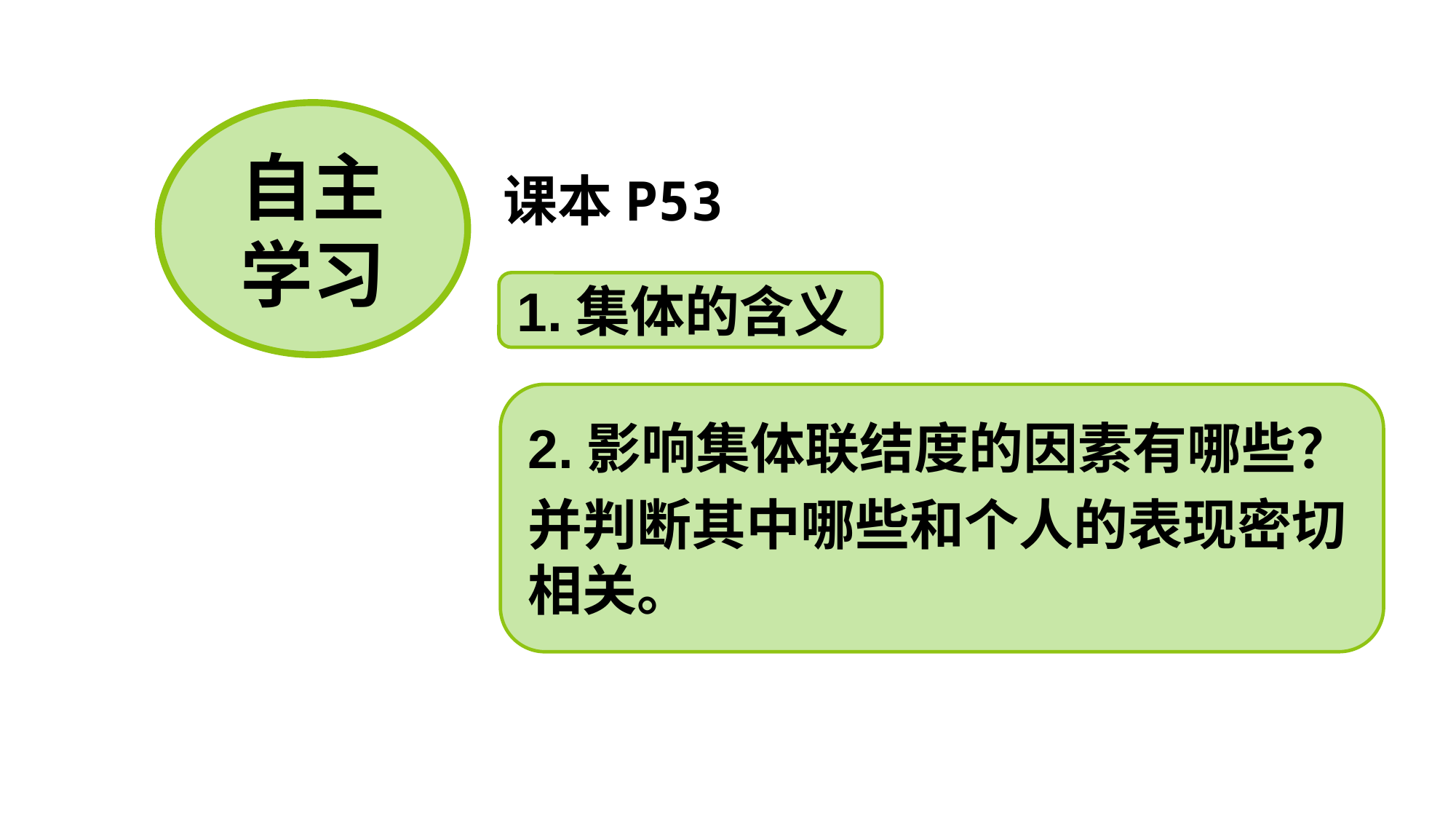

自主学习
课本P53
1.集体的含义
2.影响集体联结度的因素有哪些？
并判断其中哪些和个人的表现密切相关。
延迟符